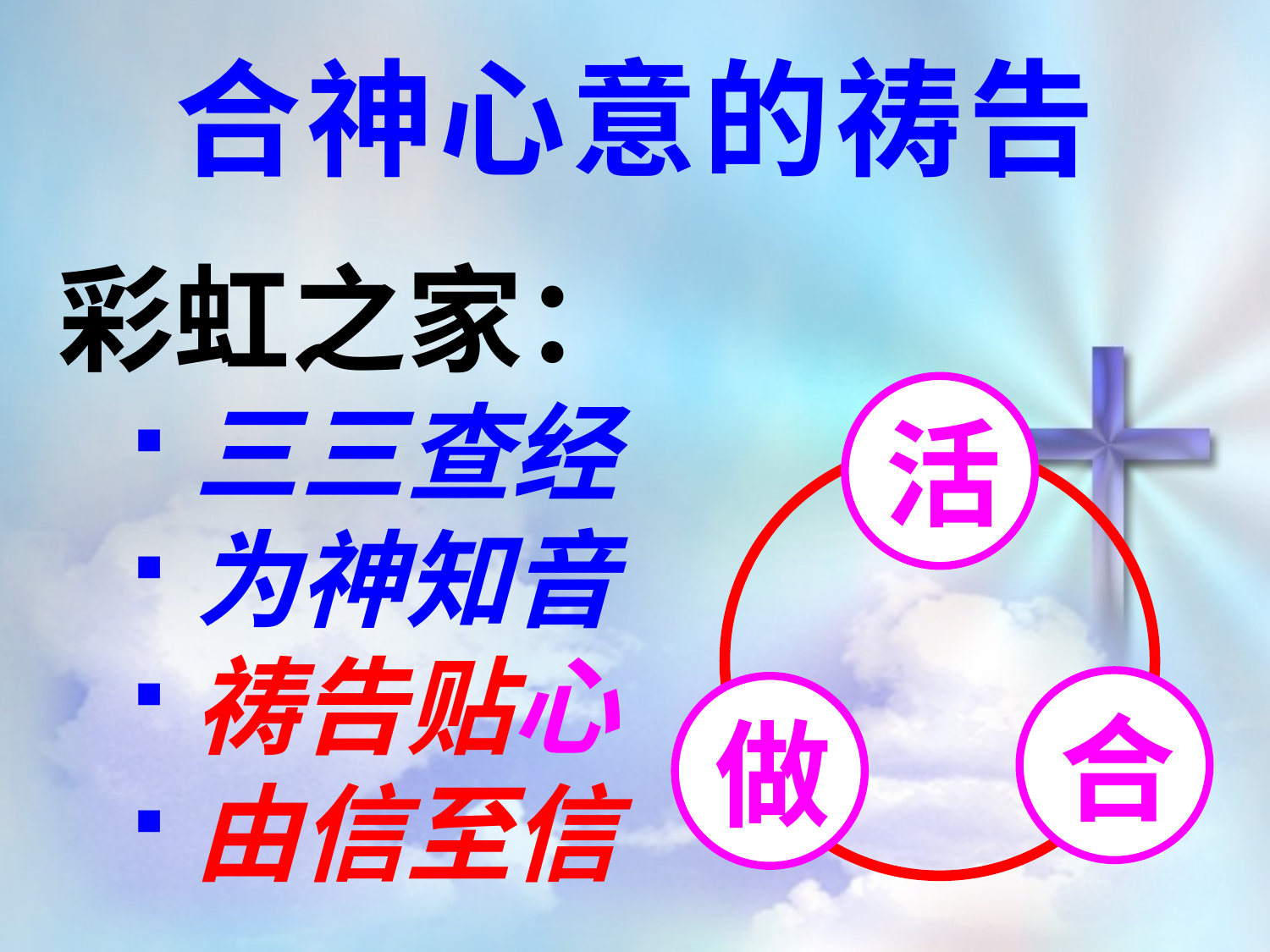

合神心意的祷告
彩虹之家：
三三查经
为神知音
祷告贴心
由信至信
活

合
做